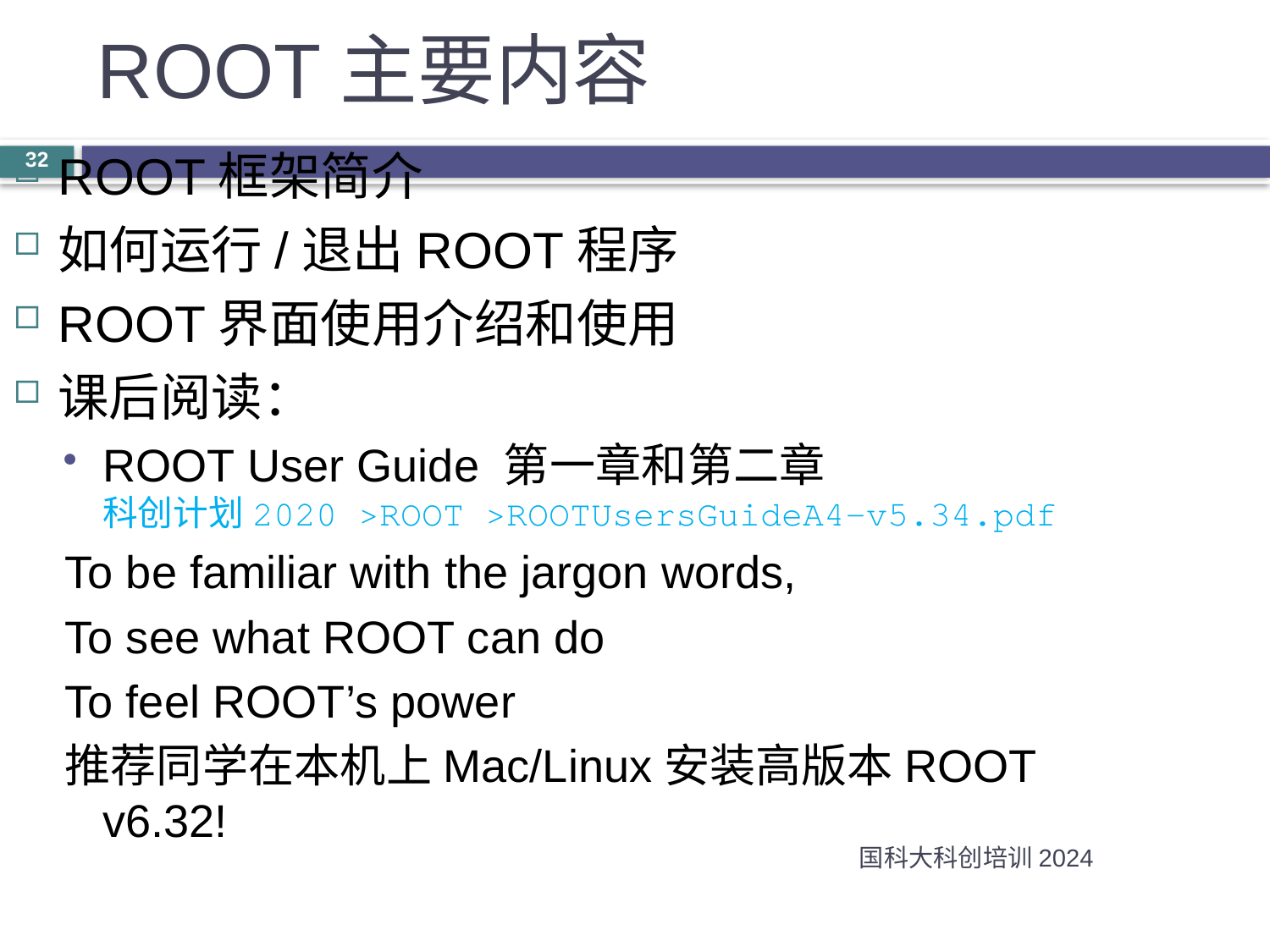

ROOT主要内容
ROOT框架简介
如何运行/退出ROOT程序
ROOT界面使用介绍和使用
课后阅读：
ROOT User Guide 第一章和第二章
科创计划2020 >ROOT >ROOTUsersGuideA4-v5.34.pdf
To be familiar with the jargon words,
To see what ROOT can do
To feel ROOT’s power
推荐同学在本机上Mac/Linux安装高版本ROOT v6.32!

32
国科大科创培训2024